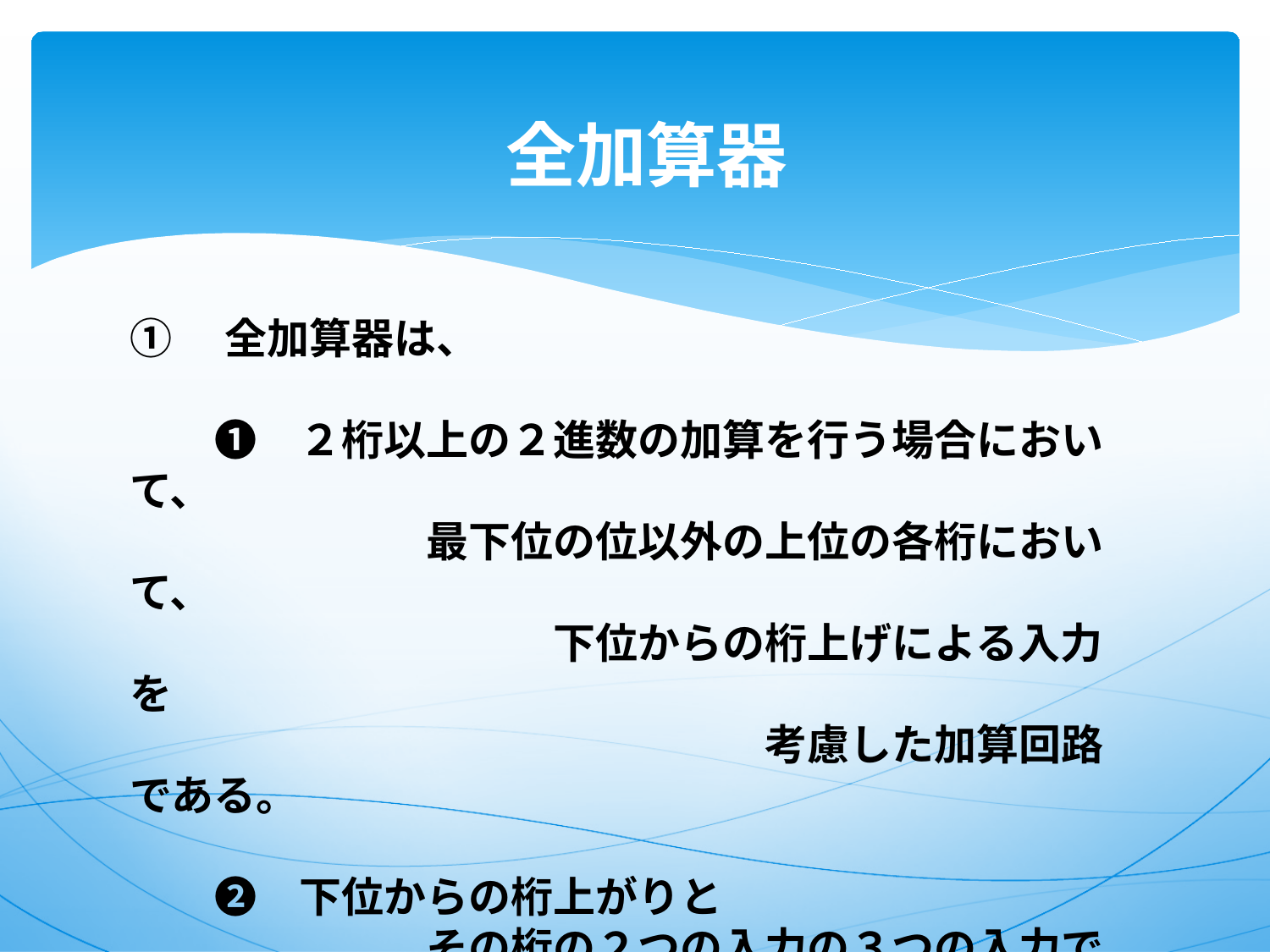

# 全加算器
①　全加算器は、

　　❶　２桁以上の２進数の加算を行う場合において、
　　　　　　　最下位の位以外の上位の各桁において、
　　　　　　　　　　下位からの桁上げによる入力を
　　　　　　　　　　　　　　　考慮した加算回路である。

　　❷　下位からの桁上がりと
　　　　　　　その桁の２つの入力の３つの入力で、
　　　　　　　　　　桁内の加算と桁上がりの
　　　　　　　　　　　　　　　２つの出力を得る回路となる。